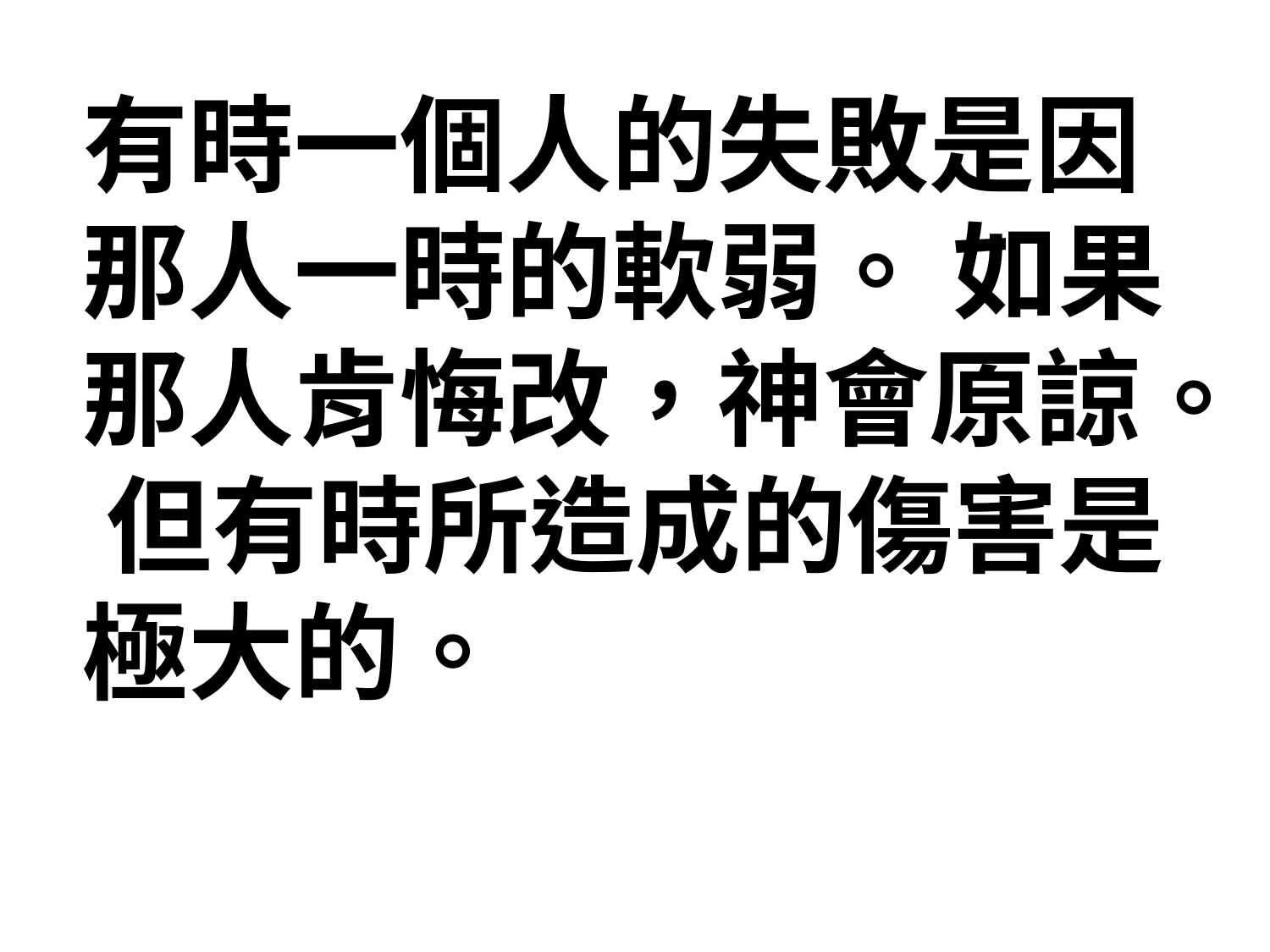

有時一個人的失敗是因那人一時的軟弱。 如果那人肯悔改，神會原諒。 但有時所造成的傷害是極大的。